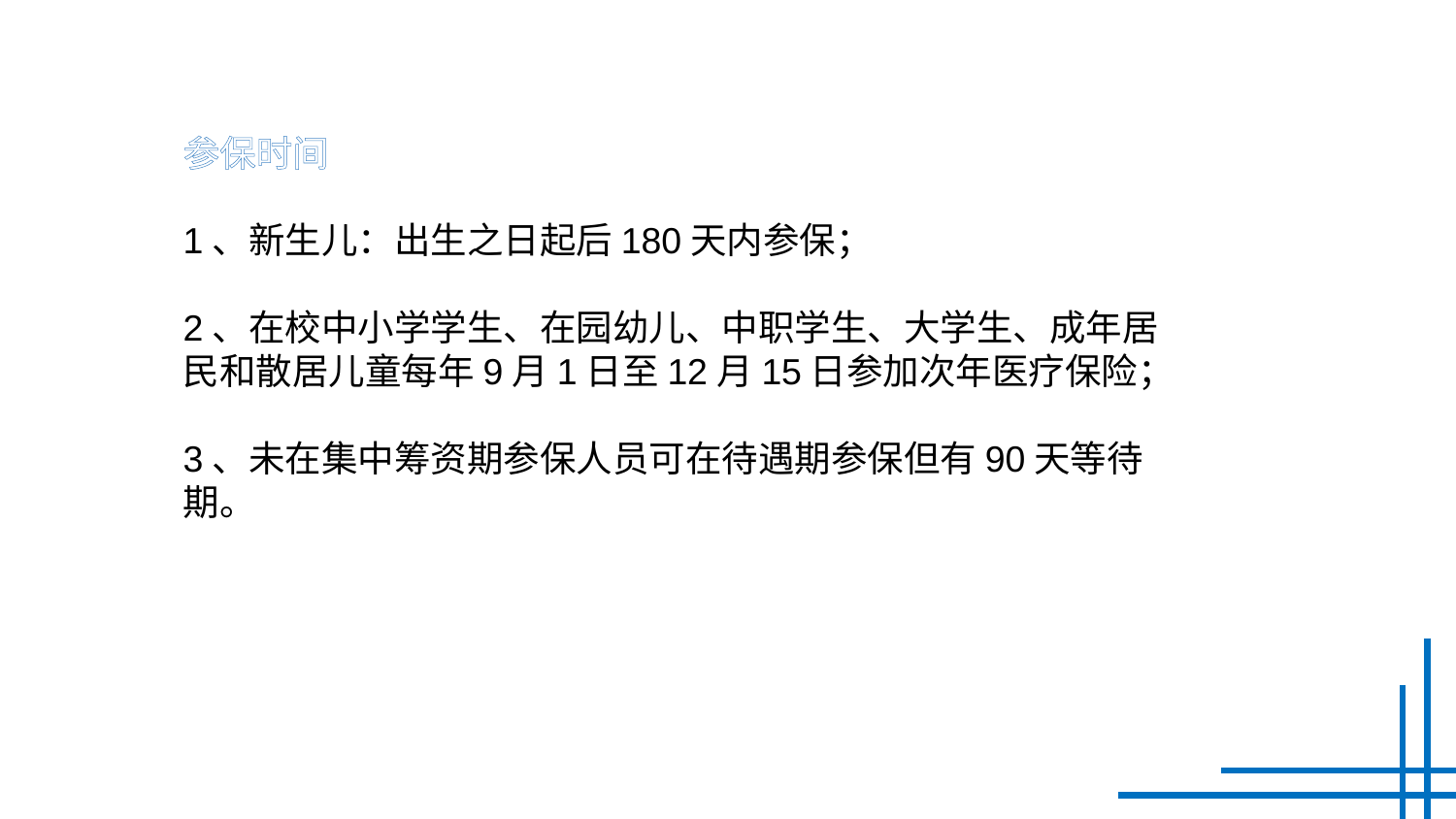

参保时间

1、新生儿：出生之日起后180天内参保；

2、在校中小学学生、在园幼儿、中职学生、大学生、成年居民和散居儿童每年9月1日至12月15日参加次年医疗保险；

3、未在集中筹资期参保人员可在待遇期参保但有90天等待期。